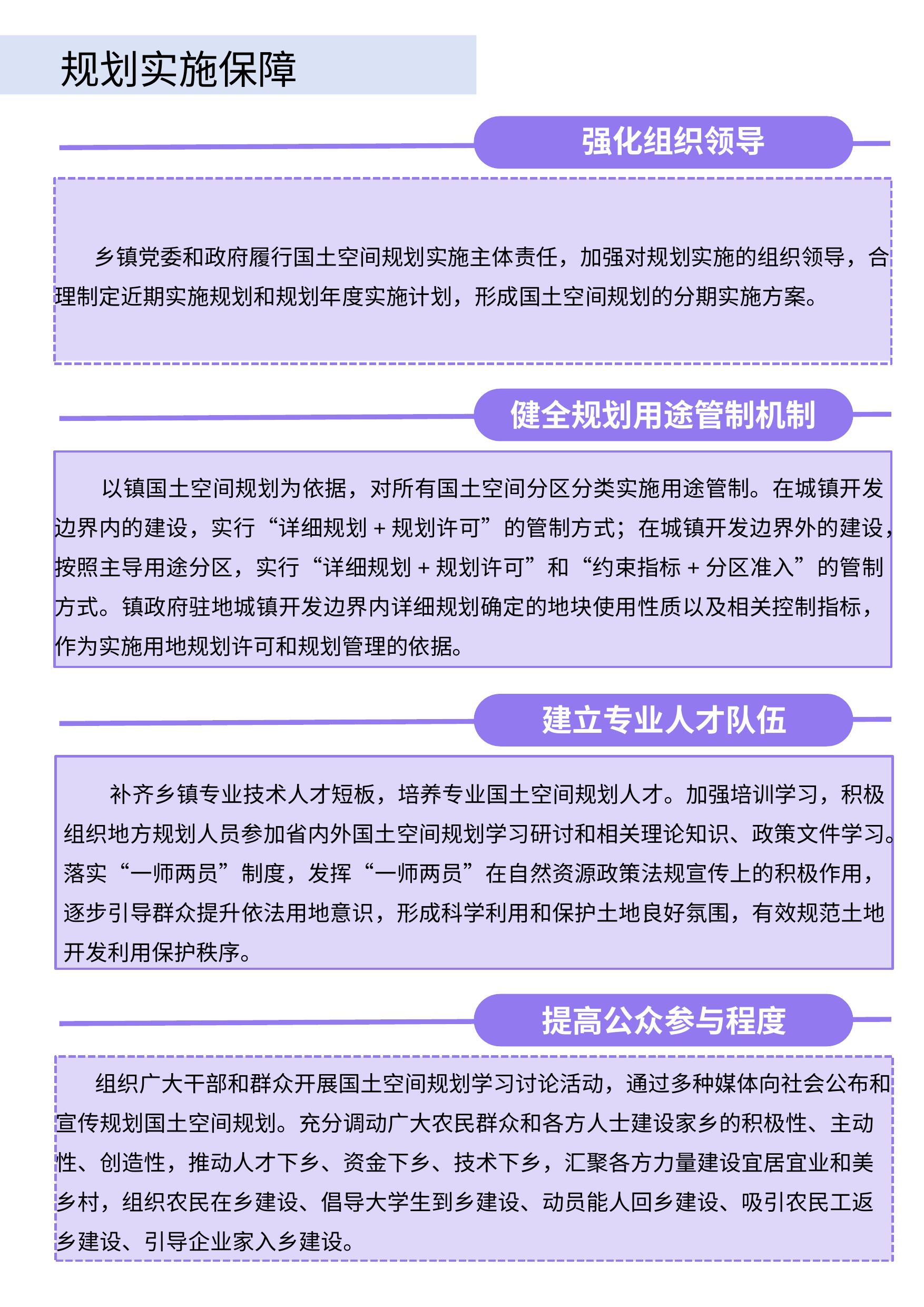

规划实施保障

强化组织领导

乡镇党委和政府履行国土空间规划实施主体责任，加强对规划实施的组织领导，合理制定近期实施规划和规划年度实施计划，形成国土空间规划的分期实施方案。

健全规划用途管制机制

以镇国土空间规划为依据，对所有国土空间分区分类实施用途管制。在城镇开发边界内的建设，实行“详细规划+规划许可”的管制方式；在城镇开发边界外的建设，按照主导用途分区，实行“详细规划+规划许可”和“约束指标+分区准入”的管制方式。镇政府驻地城镇开发边界内详细规划确定的地块使用性质以及相关控制指标，作为实施用地规划许可和规划管理的依据。

建立专业人才队伍

补齐乡镇专业技术人才短板，培养专业国土空间规划人才。加强培训学习，积极组织地方规划人员参加省内外国土空间规划学习研讨和相关理论知识、政策文件学习。落实“一师两员”制度，发挥“一师两员”在自然资源政策法规宣传上的积极作用，逐步引导群众提升依法用地意识，形成科学利用和保护土地良好氛围，有效规范土地开发利用保护秩序。

提高公众参与程度

组织广大干部和群众开展国土空间规划学习讨论活动，通过多种媒体向社会公布和宣传规划国土空间规划。充分调动广大农民群众和各方人士建设家乡的积极性、主动性、创造性，推动人才下乡、资金下乡、技术下乡，汇聚各方力量建设宜居宜业和美乡村，组织农民在乡建设、倡导大学生到乡建设、动员能人回乡建设、吸引农民工返乡建设、引导企业家入乡建设。